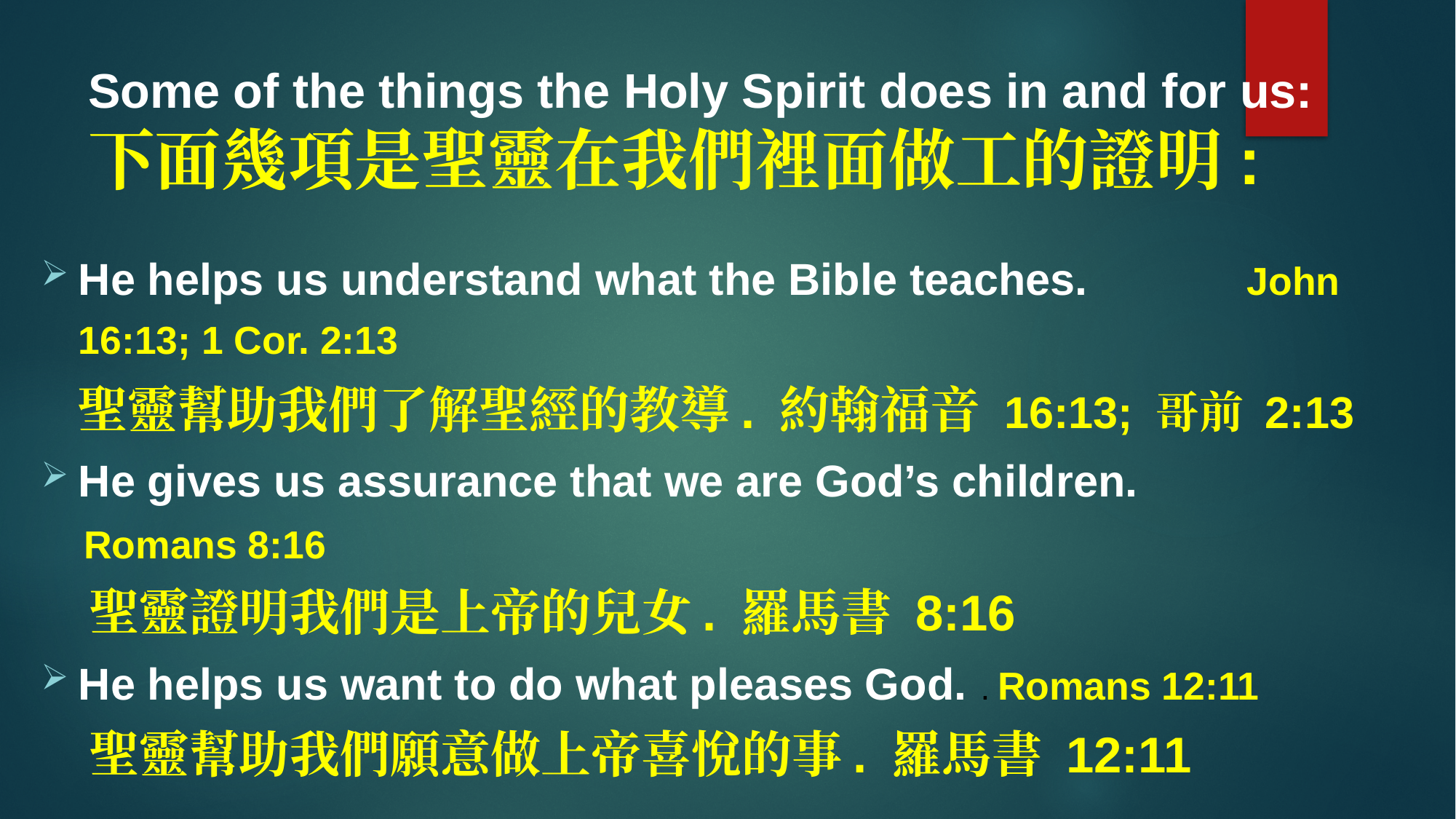

# Some of the things the Holy Spirit does in and for us: 下面幾項是聖靈在我們裡面做工的證明:
He helps us understand what the Bible teaches.                 John 16:13; 1 Cor. 2:13
  聖靈幫助我們了解聖經的教導. 約翰福音 16:13; 哥前 2:13
He gives us assurance that we are God’s children.
    Romans 8:16
    聖靈證明我們是上帝的兒女. 羅馬書 8:16
He helps us want to do what pleases God. . Romans 12:11
    聖靈幫助我們願意做上帝喜悅的事. 羅馬書 12:11